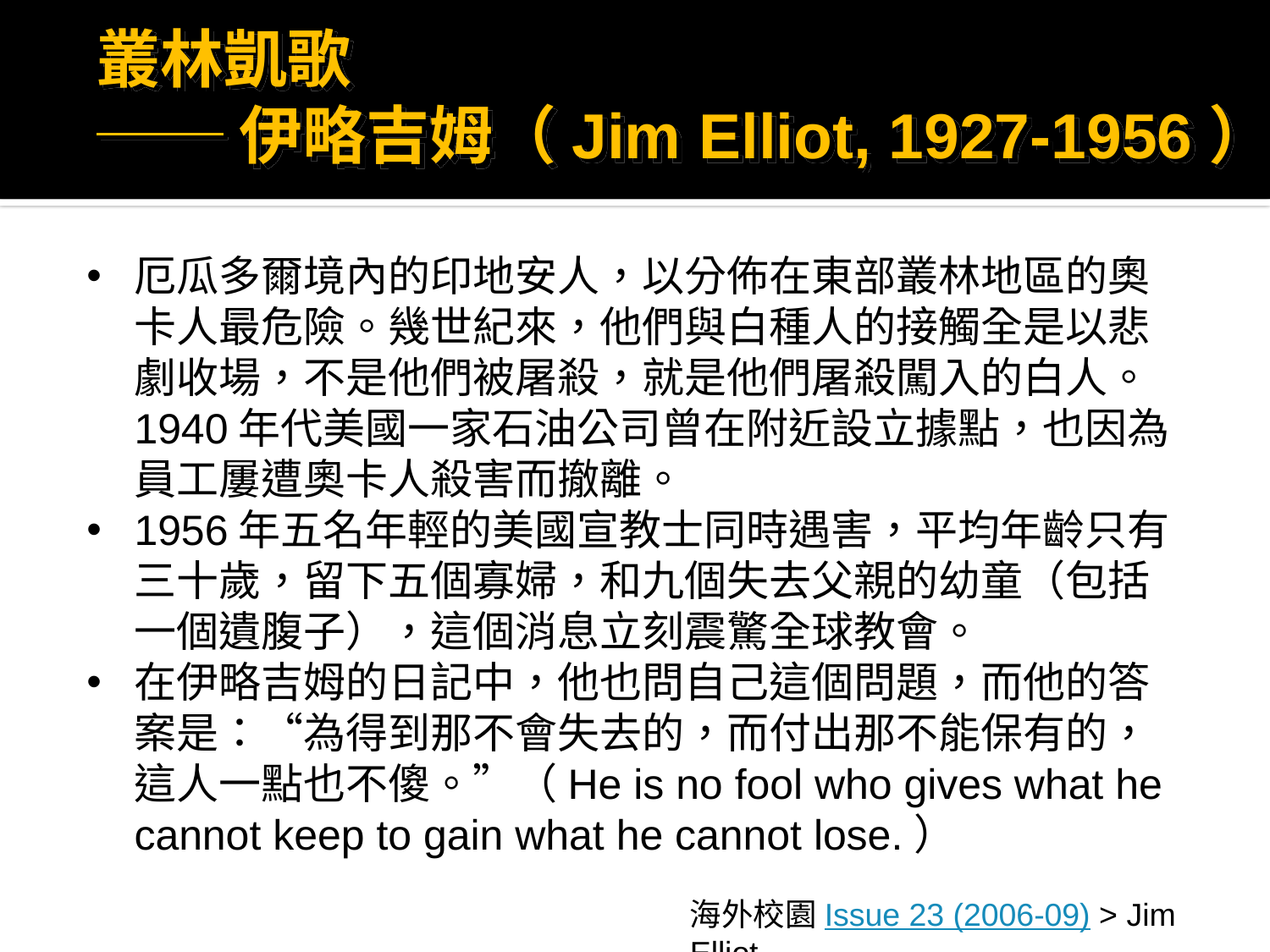

叢林凱歌
──伊略吉姆（Jim Elliot, 1927-1956）
厄瓜多爾境內的印地安人，以分佈在東部叢林地區的奧卡人最危險。幾世紀來，他們與白種人的接觸全是以悲劇收場，不是他們被屠殺，就是他們屠殺闖入的白人。1940年代美國一家石油公司曾在附近設立據點，也因為員工屢遭奧卡人殺害而撤離。
1956年五名年輕的美國宣教士同時遇害，平均年齡只有三十歲，留下五個寡婦，和九個失去父親的幼童（包括一個遺腹子），這個消息立刻震驚全球教會。
在伊略吉姆的日記中，他也問自己這個問題，而他的答案是：“為得到那不會失去的，而付出那不能保有的，這人一點也不傻。”（He is no fool who gives what he cannot keep to gain what he cannot lose.）
海外校園Issue 23 (2006-09) > Jim Elliot